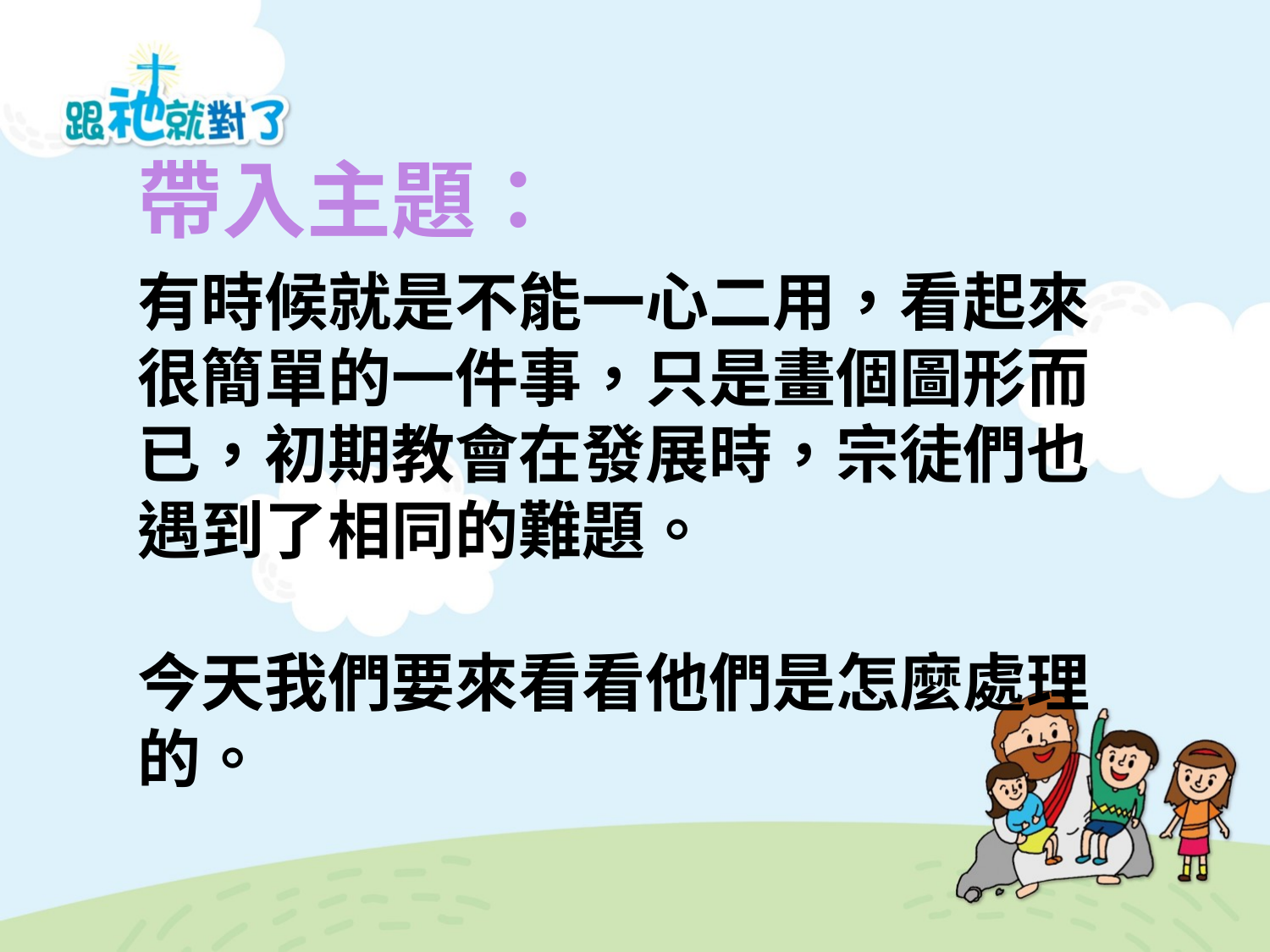

帶入主題：
有時候就是不能一心二用，看起來很簡單的一件事，只是畫個圖形而已，初期教會在發展時，宗徒們也遇到了相同的難題。

今天我們要來看看他們是怎麼處理的。